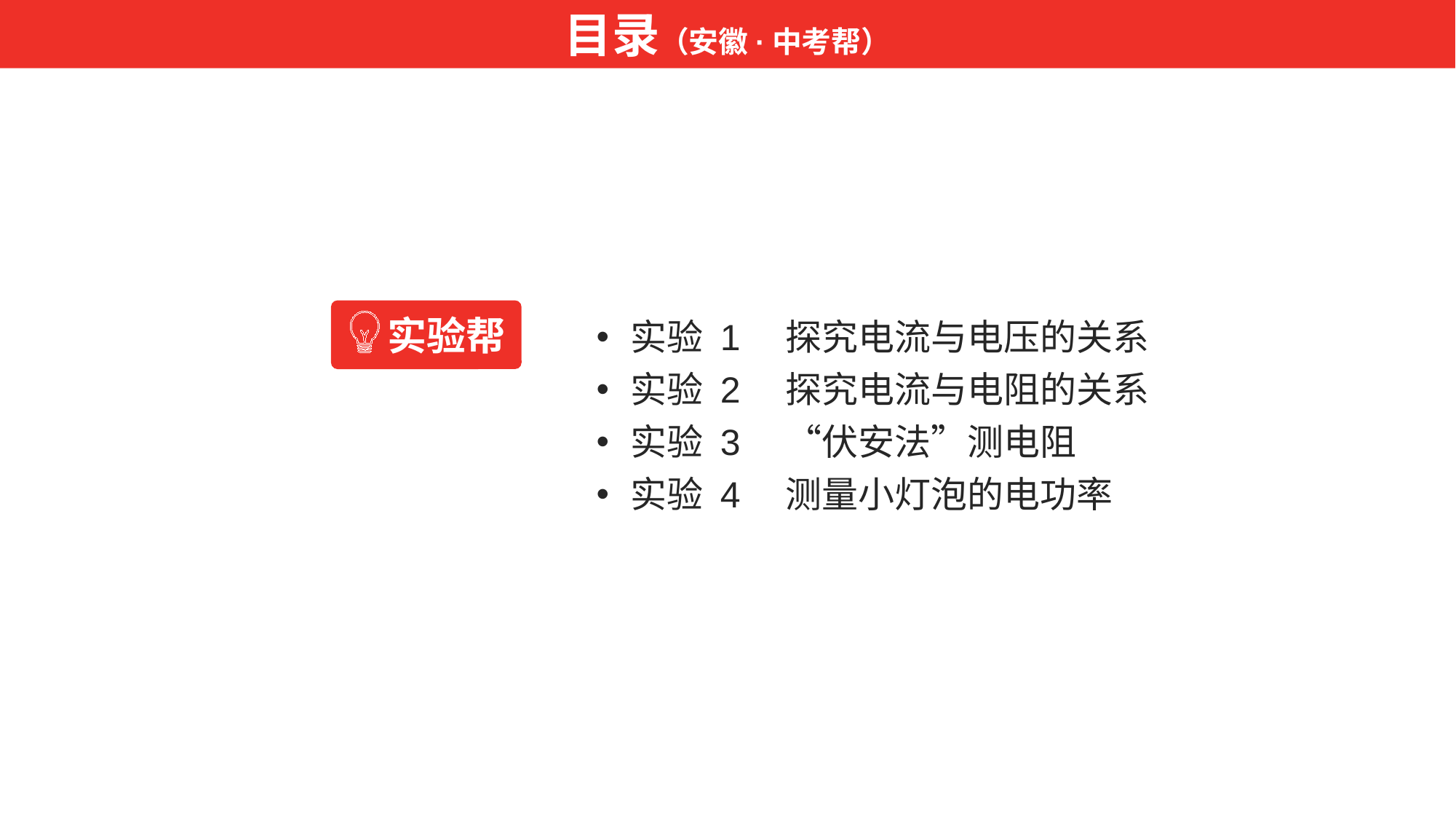

目录（安徽·中考帮）
实验帮

实验 1　探究电流与电压的关系
实验 2　探究电流与电阻的关系
实验 3　“伏安法”测电阻
实验 4　测量小灯泡的电功率